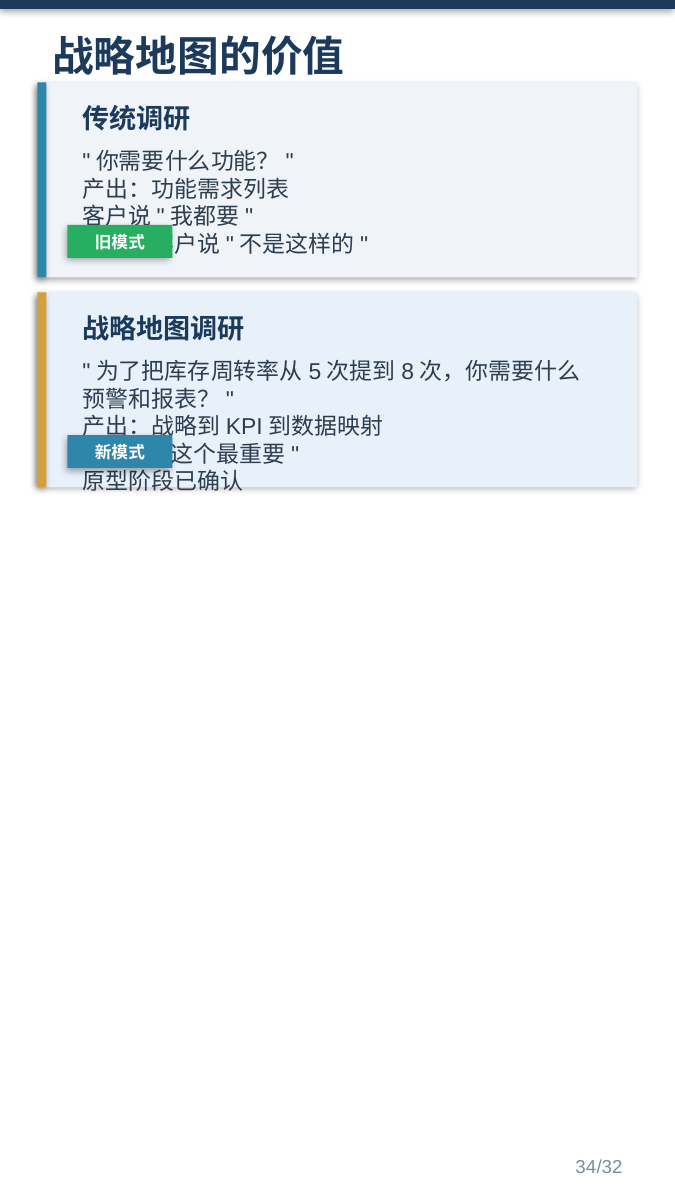

战略地图的价值

传统调研
"你需要什么功能？"
产出：功能需求列表
客户说"我都要"
开发完客户说"不是这样的"

旧模式

战略地图调研
"为了把库存周转率从5次提到8次，你需要什么预警和报表？"
产出：战略到KPI到数据映射
客户说"这个最重要"
原型阶段已确认

新模式
34/32